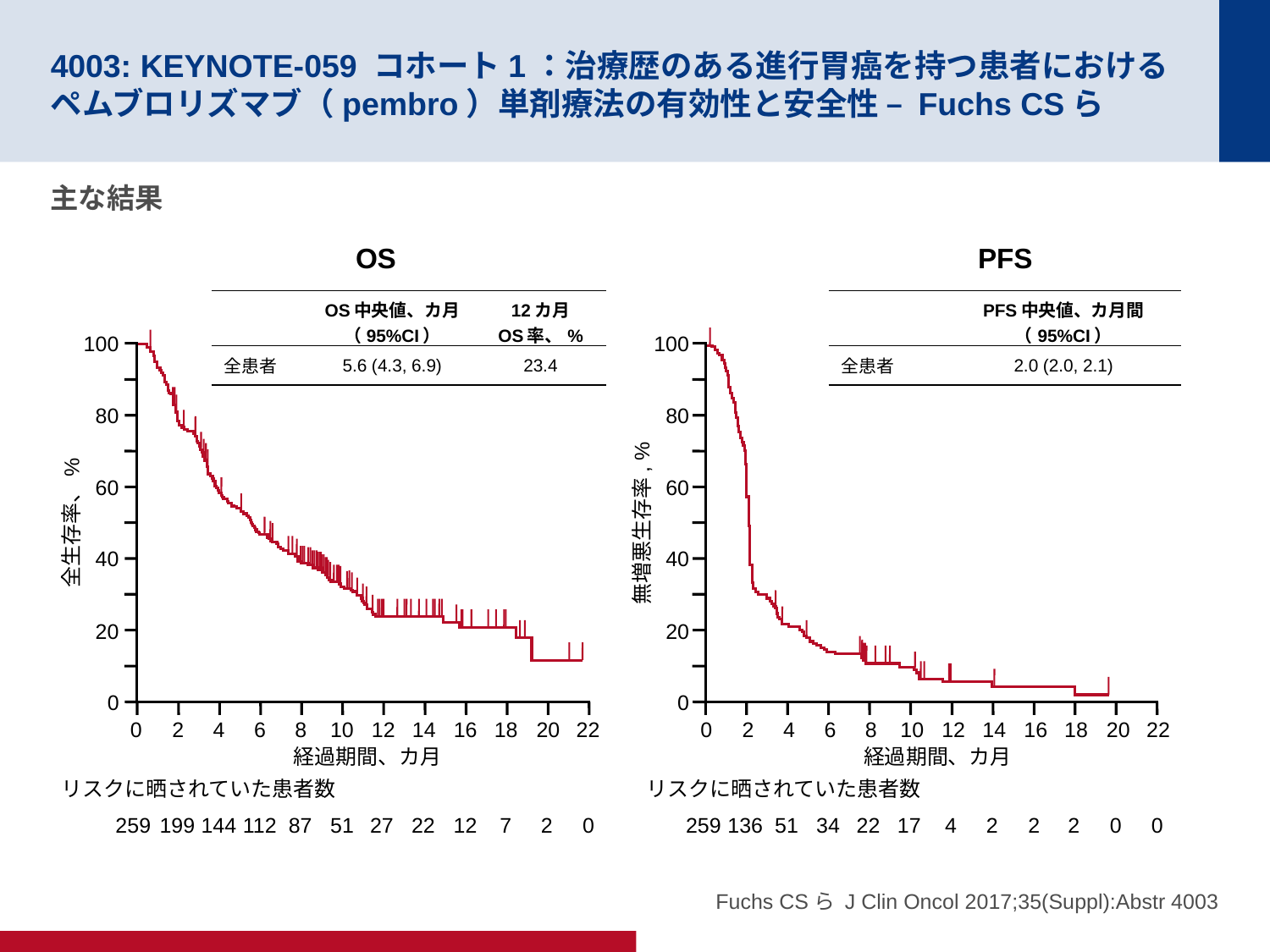

# 4003: KEYNOTE-059 コホート1：治療歴のある進行胃癌を持つ患者におけるペムブロリズマブ（pembro）単剤療法の有効性と安全性 – Fuchs CSら
主な結果
OS
PFS
|  | OS中央値、カ月（95%CI） | 12カ月 OS率、% |
| --- | --- | --- |
| 全患者 | 5.6 (4.3, 6.9) | 23.4 |
|  | PFS中央値、カ月間 （95%CI） |
| --- | --- |
| 全患者 | 2.0 (2.0, 2.1) |
100

80

60

40

20

0
100

80

60

40

20

0

全生存率、%
無増悪生存率, %
0	2	4	6	8	10	12	14	16	18	20	22
0	2	4	6	8	10	12	14	16	18	20	22
経過期間、カ月
経過期間、カ月
リスクに晒されていた患者数
リスクに晒されていた患者数
259	199	144	112	87	51	27	22	12	7	2	0
259	136	51	34	22	17	4	2	2	2	0	0
Fuchs CSら J Clin Oncol 2017;35(Suppl):Abstr 4003